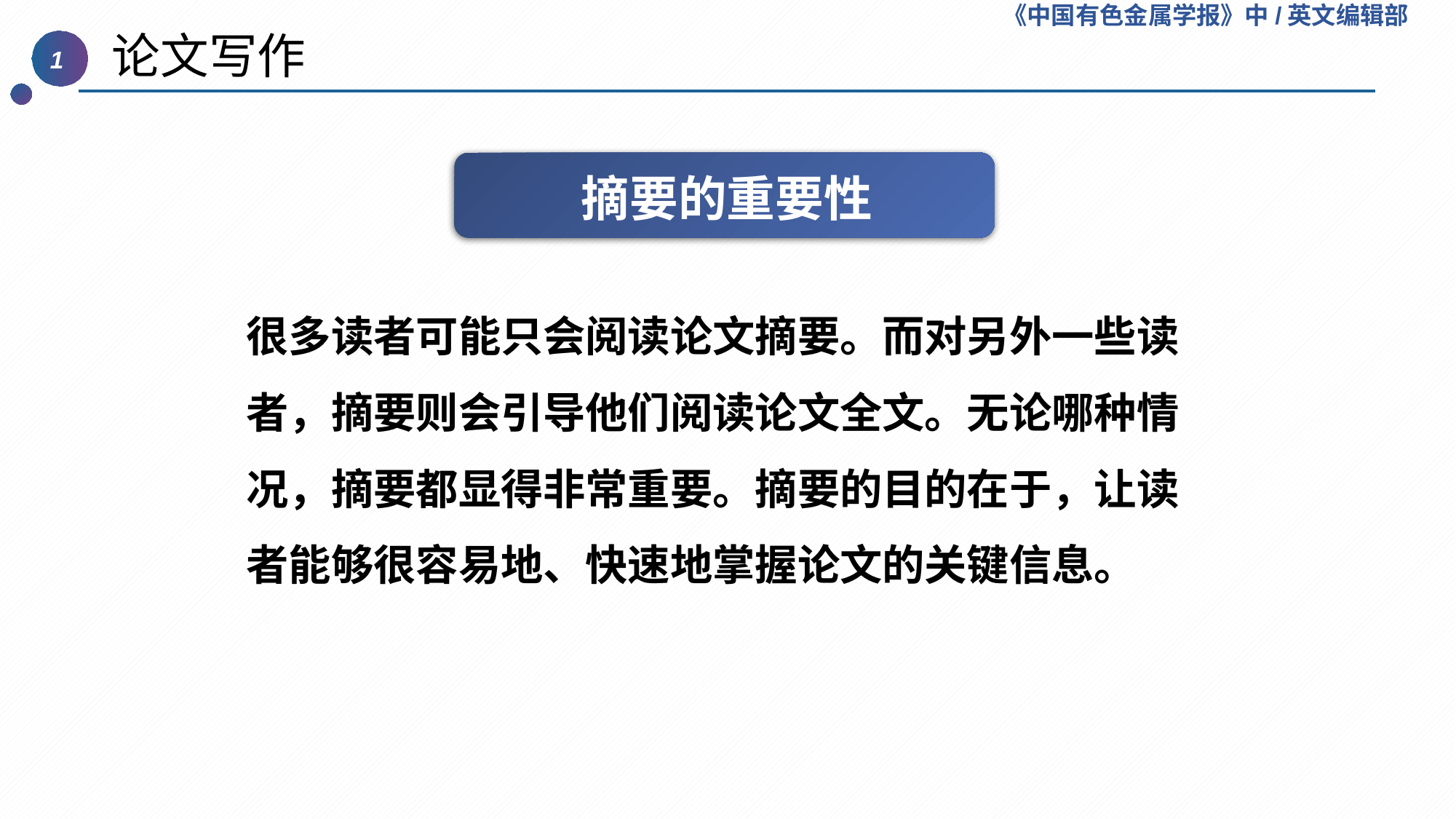

《中国有色金属学报》中/英文编辑部
      论文写作

1

摘要的重要性
很多读者可能只会阅读论文摘要。而对另外一些读者，摘要则会引导他们阅读论文全文。无论哪种情况，摘要都显得非常重要。摘要的目的在于，让读者能够很容易地、快速地掌握论文的关键信息。